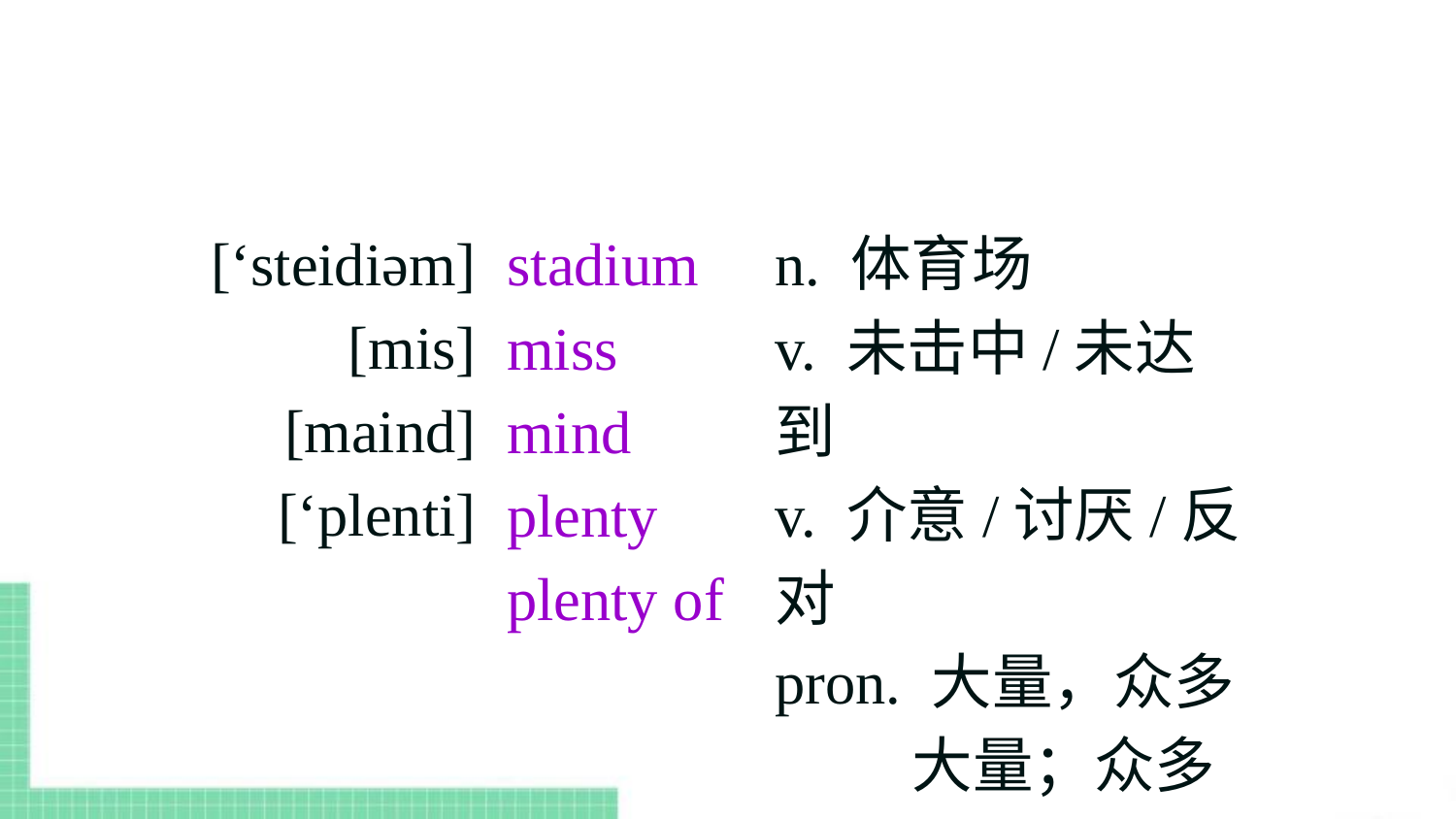

[‘steidiəm]
[mis]
[maind]
[‘plenti]
stadium
miss
mind
plenty
plenty of
n. 体育场
v. 未击中/未达到
v. 介意/讨厌/反对
pron. 大量，众多
         大量；众多